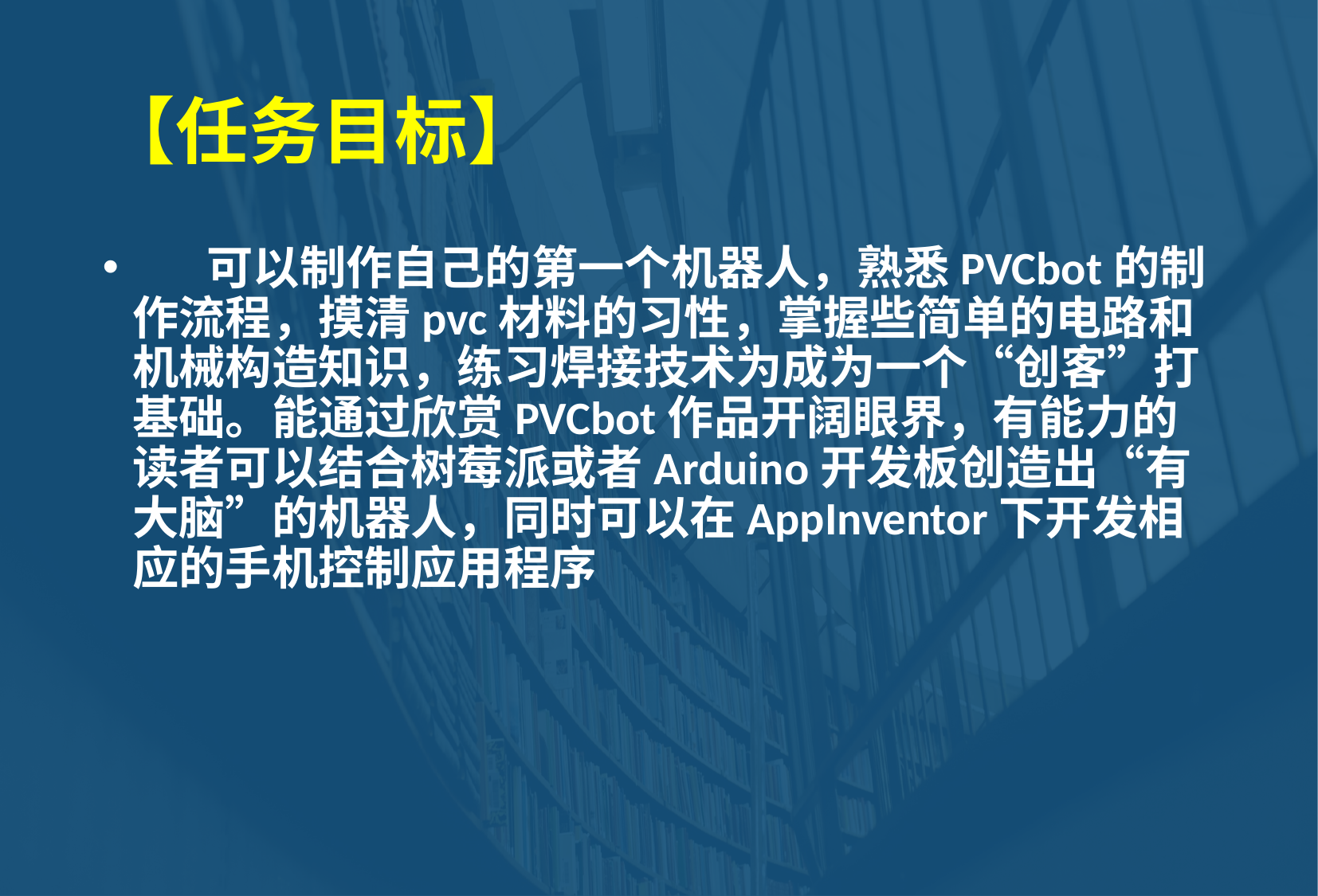

# 【任务目标】
      可以制作自己的第一个机器人，熟悉PVCbot的制作流程，摸清pvc材料的习性，掌握些简单的电路和机械构造知识，练习焊接技术为成为一个“创客”打基础。能通过欣赏PVCbot作品开阔眼界，有能力的读者可以结合树莓派或者Arduino开发板创造出“有大脑”的机器人，同时可以在AppInventor下开发相应的手机控制应用程序